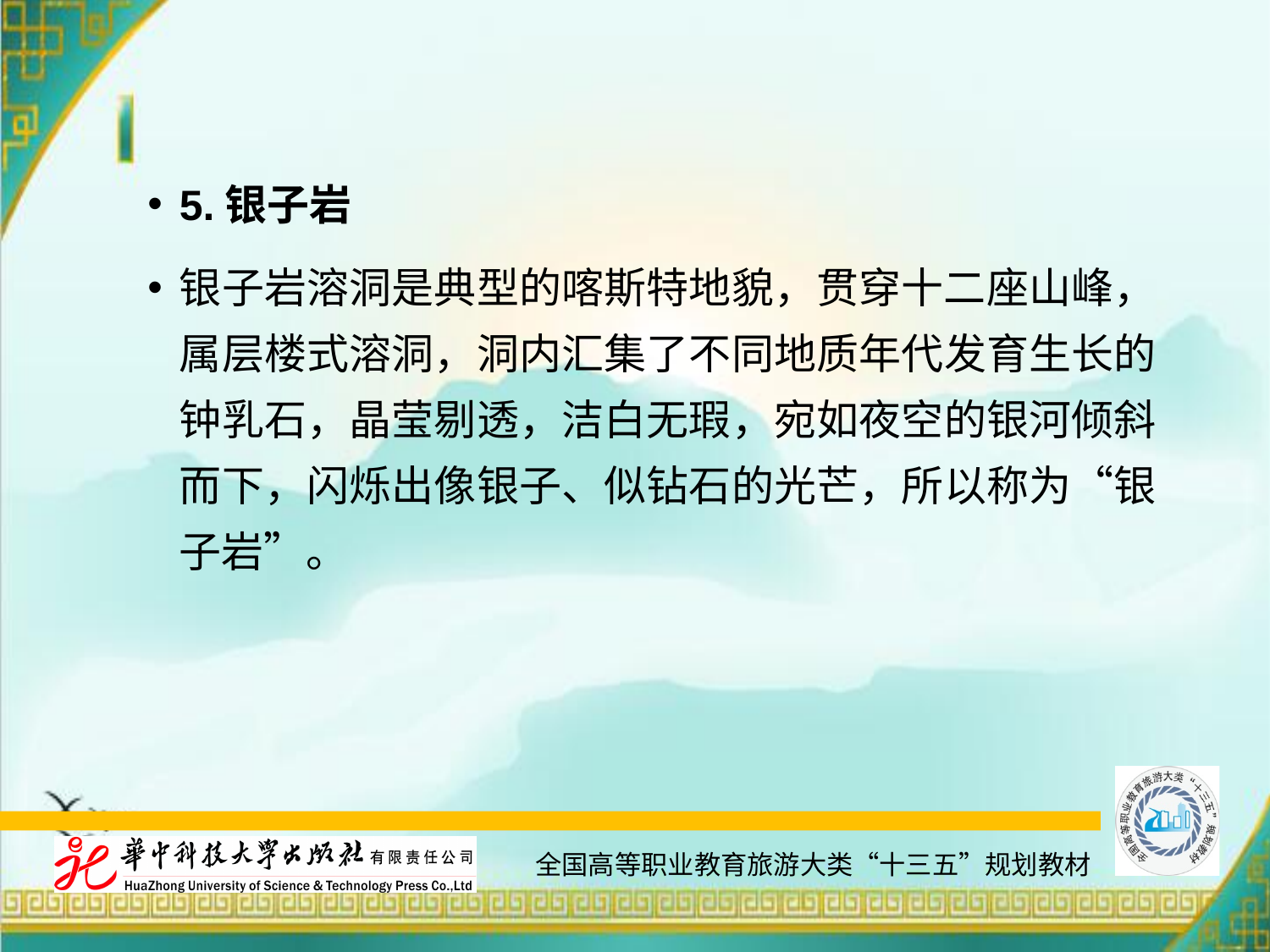

#
5.银子岩
银子岩溶洞是典型的喀斯特地貌，贯穿十二座山峰，属层楼式溶洞，洞内汇集了不同地质年代发育生长的钟乳石，晶莹剔透，洁白无瑕，宛如夜空的银河倾斜而下，闪烁出像银子、似钻石的光芒，所以称为“银子岩”。